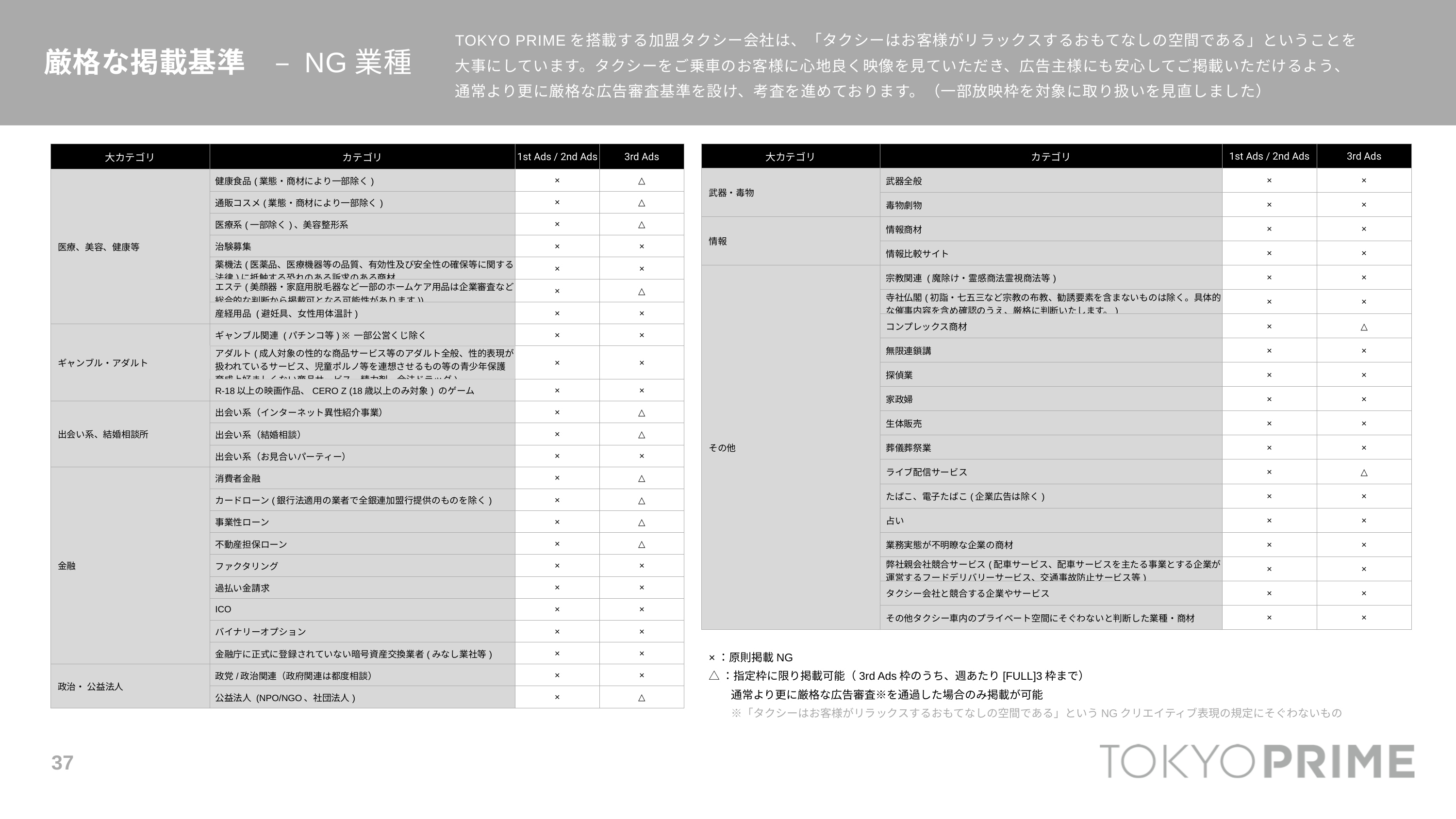

TOKYO PRIMEを搭載する加盟タクシー会社は、「タクシーはお客様がリラックスするおもてなしの空間である」ということを
大事にしています。タクシーをご乗車のお客様に心地良く映像を見ていただき、広告主様にも安心してご掲載いただけるよう、
通常より更に厳格な広告審査基準を設け、考査を進めております。（一部放映枠を対象に取り扱いを見直しました）
厳格な掲載基準　– NG業種
| 大カテゴリ | カテゴリ | 1st Ads / 2nd Ads | 3rd Ads |
| --- | --- | --- | --- |
| 医療、美容、健康等 | 健康食品(業態・商材により一部除く) | × | △ |
|  | 通販コスメ(業態・商材により一部除く) | × | △ |
|  | 医療系(一部除く)、美容整形系 | × | △ |
|  | 治験募集 | × | × |
|  | 薬機法(医薬品、医療機器等の品質、有効性及び安全性の確保等に関する法律)に抵触する恐れのある訴求のある商材 | × | × |
|  | エステ(美顔器・家庭用脱毛器など一部のホームケア用品は企業審査など総合的な判断から掲載可となる可能性があります)) | × | △ |
|  | 産経用品 (避妊具、女性用体温計) | × | × |
| ギャンブル・アダルト | ギャンブル関連 (パチンコ等) ※ 一部公営くじ除く | × | × |
|  | アダルト(成人対象の性的な商品サービス等のアダルト全般、性的表現が扱われているサービス、児童ポルノ等を連想させるもの等の青少年保護育成上好ましくない商品サービス、精力剤、合法ドラッグ) | × | × |
|  | R-18以上の映画作品、CERO Z (18歳以上のみ対象) のゲーム | × | × |
| 出会い系、結婚相談所 | 出会い系（インターネット異性紹介事業） | × | △ |
|  | 出会い系（結婚相談） | × | △ |
|  | 出会い系（お見合いパーティー） | × | × |
| 金融 | 消費者金融 | × | △ |
|  | カードローン(銀行法適用の業者で全銀連加盟行提供のものを除く) | × | △ |
|  | 事業性ローン | × | △ |
|  | 不動産担保ローン | × | △ |
|  | ファクタリング | × | × |
|  | 過払い金請求 | × | × |
|  | ICO | × | × |
|  | バイナリーオプション | × | × |
|  | 金融庁に正式に登録されていない暗号資産交換業者(みなし業社等) | × | × |
| 政治・ 公益法人 | 政党/政治関連（政府関連は都度相談） | × | × |
|  | 公益法人 (NPO/NGO、社団法人) | × | △ |
| 大カテゴリ | カテゴリ | 1st Ads / 2nd Ads | 3rd Ads |
| --- | --- | --- | --- |
| 武器・毒物 | 武器全般 | × | × |
|  | 毒物劇物 | × | × |
| 情報 | 情報商材 | × | × |
|  | 情報比較サイト | × | × |
| その他 | 宗教関連 (魔除け・霊感商法霊視商法等) | × | × |
|  | 寺社仏閣(初詣・七五三など宗教の布教、勧誘要素を含まないものは除く。具体的な催事内容を含め確認のうえ、厳格に判断いたします。) | × | × |
|  | コンプレックス商材 | × | △ |
|  | 無限連鎖講 | × | × |
|  | 探偵業 | × | × |
|  | 家政婦 | × | × |
|  | 生体販売 | × | × |
|  | 葬儀葬祭業 | × | × |
|  | ライブ配信サービス | × | △ |
|  | たばこ、電子たばこ(企業広告は除く) | × | × |
|  | 占い | × | × |
|  | 業務実態が不明瞭な企業の商材 | × | × |
|  | 弊社親会社競合サービス(配車サービス、配車サービスを主たる事業とする企業が運営するフードデリバリーサービス、交通事故防止サービス等) | × | × |
|  | タクシー会社と競合する企業やサービス | × | × |
|  | その他タクシー車内のプライベート空間にそぐわないと判断した業種・商材 | × | × |
×：原則掲載NG
△：指定枠に限り掲載可能（3rd Ads枠のうち、週あたり[FULL]3枠まで）
　　通常より更に厳格な広告審査※を通過した場合のみ掲載が可能
　　※「タクシーはお客様がリラックスするおもてなしの空間である」というNGクリエイティブ表現の規定にそぐわないもの
37